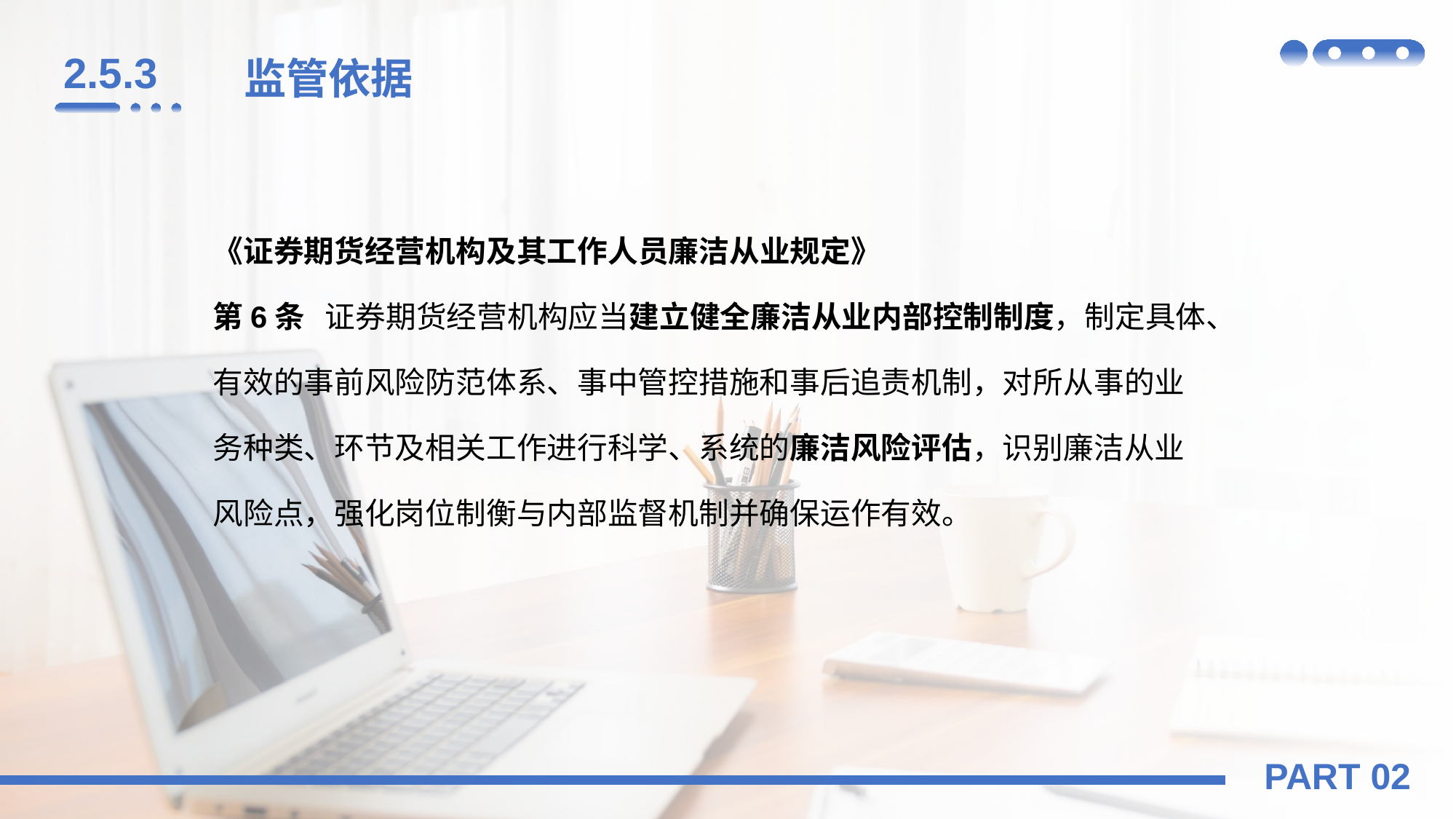

2.5.3
监管依据

《证券期货经营机构及其工作人员廉洁从业规定》
第6条   证券期货经营机构应当建立健全廉洁从业内部控制制度，制定具体、有效的事前风险防范体系、事中管控措施和事后追责机制，对所从事的业务种类、环节及相关工作进行科学、系统的廉洁风险评估，识别廉洁从业风险点，强化岗位制衡与内部监督机制并确保运作有效。
PART 02